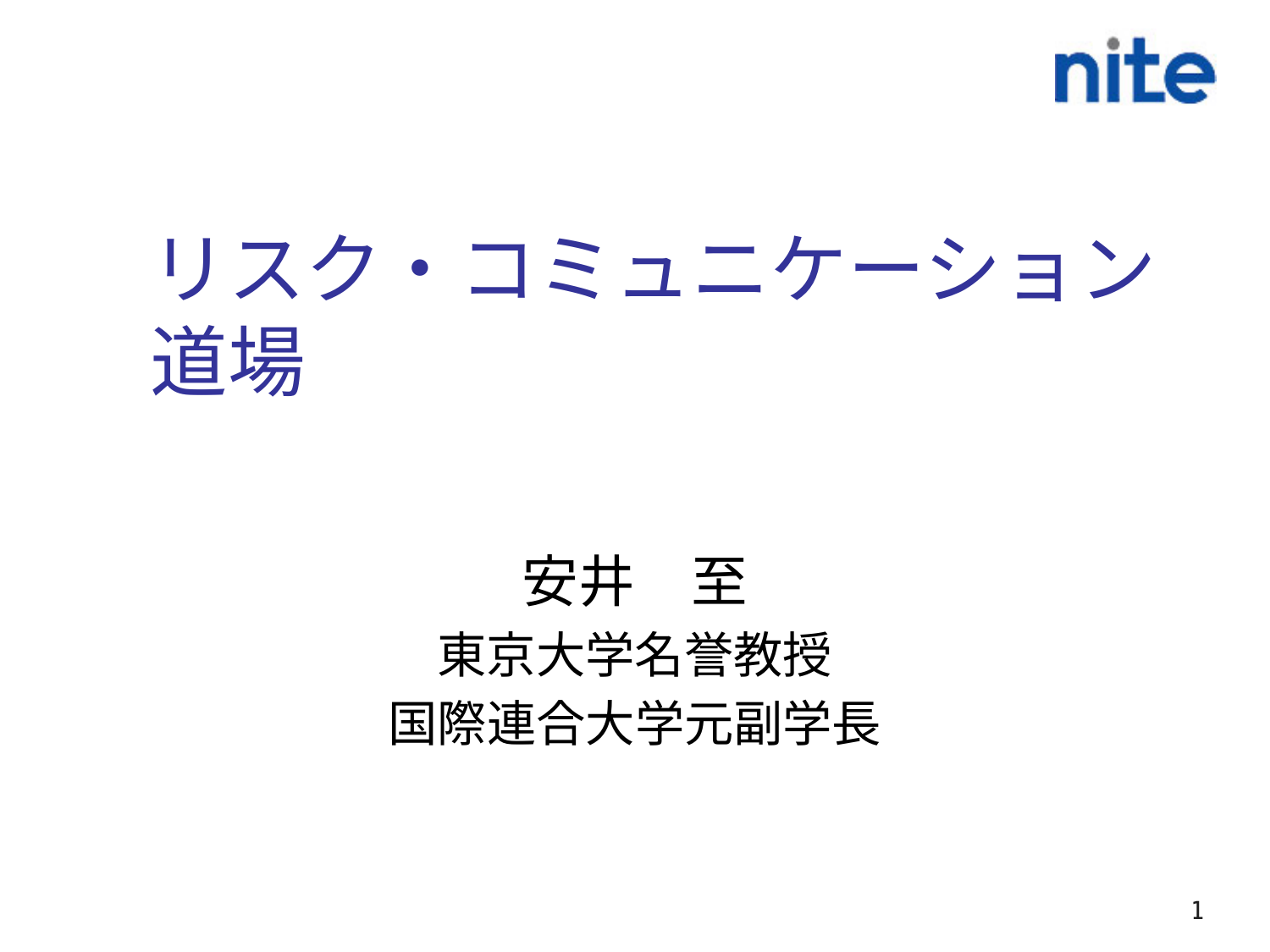

# リスク・コミュニケーション道場
安井　至
東京大学名誉教授
国際連合大学元副学長
1